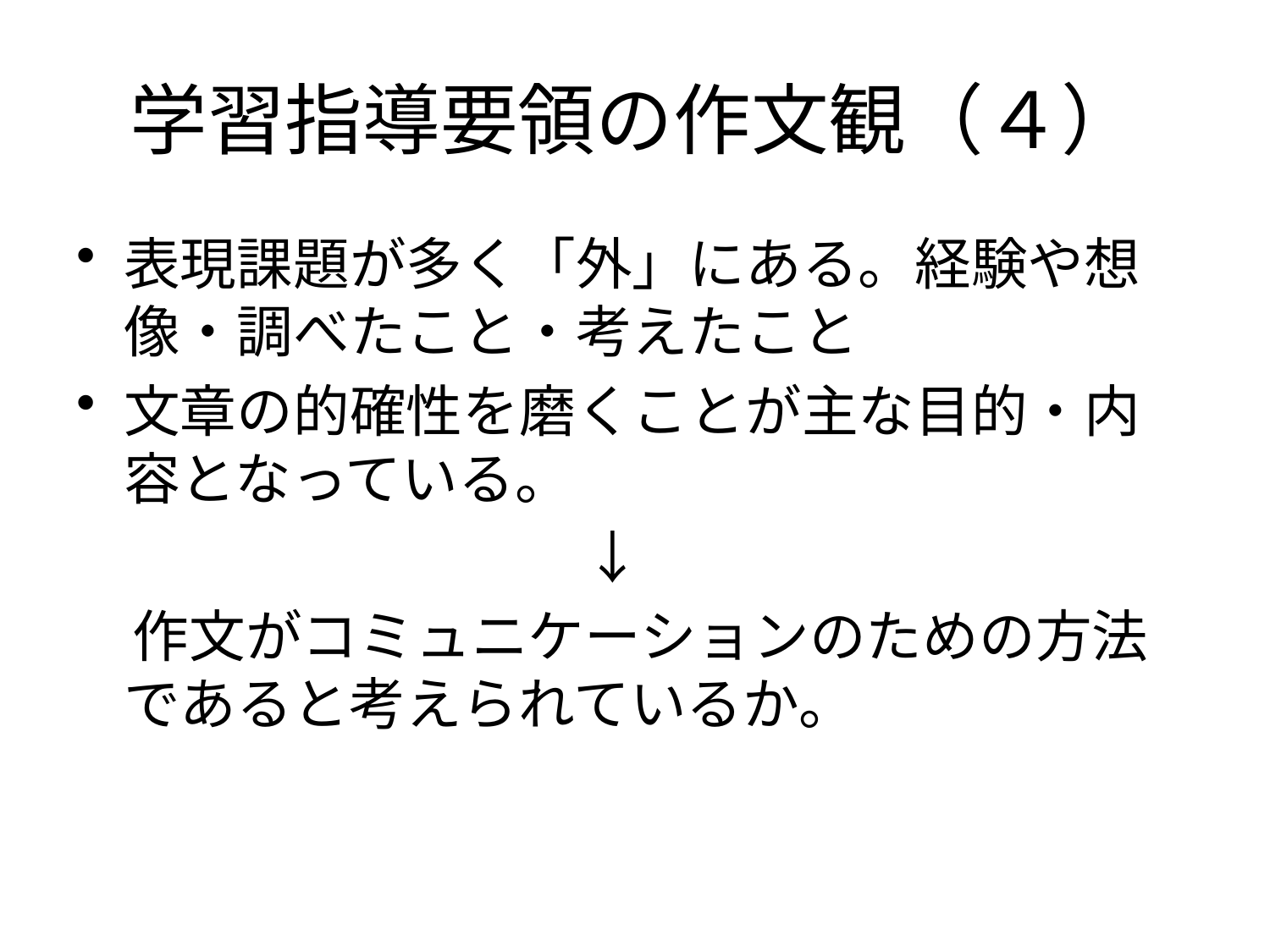

# 学習指導要領の作文観（４）
表現課題が多く「外」にある。経験や想像・調べたこと・考えたこと
文章の的確性を磨くことが主な目的・内容となっている。
　　　　　　　　　↓
　作文がコミュニケーションのための方法であると考えられているか。